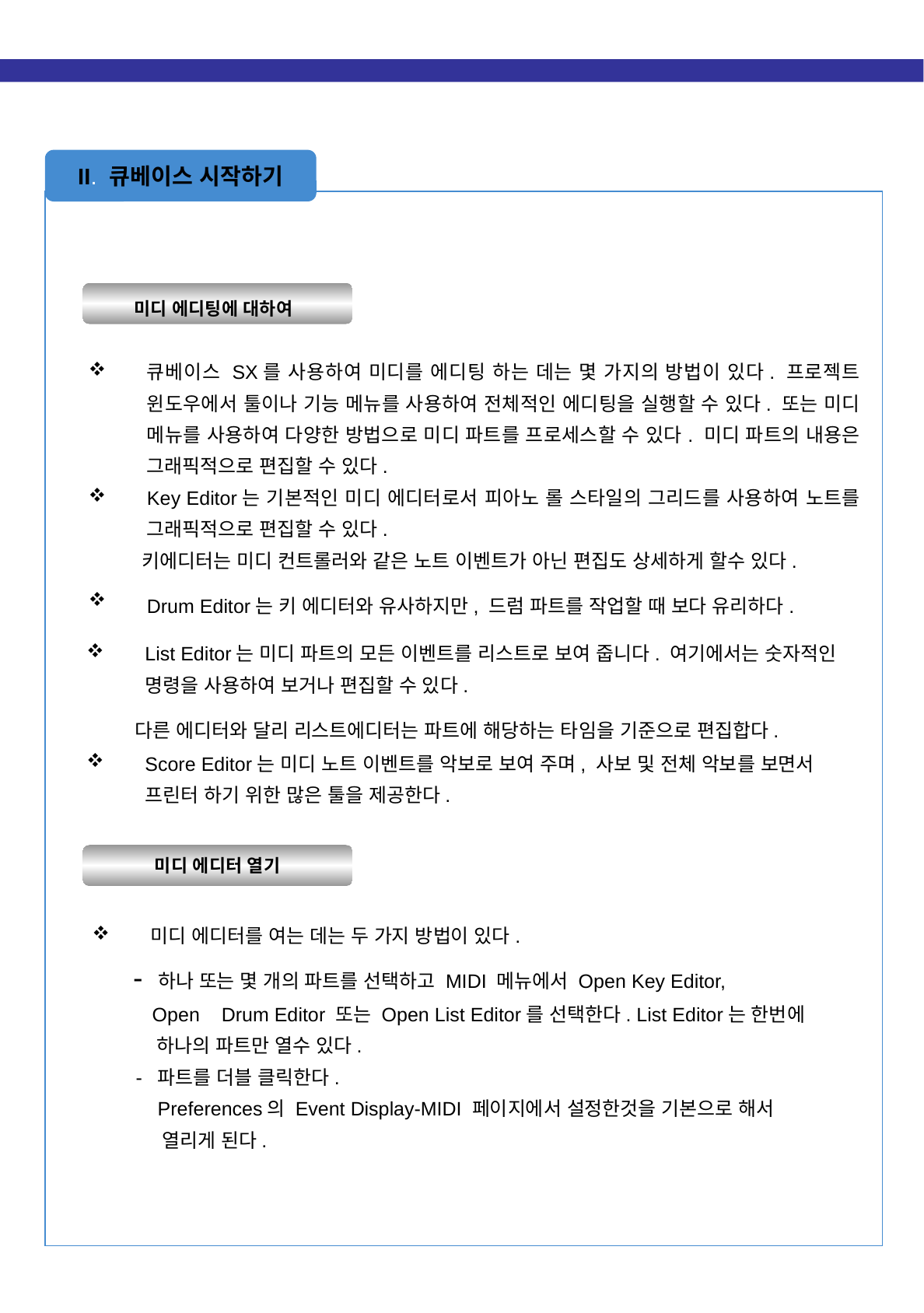

II. 큐베이스 시작하기

미디 에디팅에 대하여
큐베이스 SX를 사용하여 미디를 에디팅 하는 데는 몇 가지의 방법이 있다. 프로젝트 윈도우에서 툴이나 기능 메뉴를 사용하여 전체적인 에디팅을 실행할 수 있다. 또는 미디 메뉴를 사용하여 다양한 방법으로 미디 파트를 프로세스할 수 있다. 미디 파트의 내용은 그래픽적으로 편집할 수 있다.
Key Editor는 기본적인 미디 에디터로서 피아노 롤 스타일의 그리드를 사용하여 노트를 그래픽적으로 편집할 수 있다.
         키에디터는 미디 컨트롤러와 같은 노트 이벤트가 아닌 편집도 상세하게 할수 있다.
Drum Editor는 키 에디터와 유사하지만, 드럼 파트를 작업할 때 보다 유리하다.

List Editor는 미디 파트의 모든 이벤트를 리스트로 보여 줍니다. 여기에서는 숫자적인 명령을 사용하여 보거나 편집할 수 있다.
        다른 에디터와 달리 리스트에디터는 파트에 해당하는 타임을 기준으로 편집합다.
Score Editor는 미디 노트 이벤트를 악보로 보여 주며, 사보 및 전체 악보를 보면서 프린터 하기 위한 많은 툴을 제공한다.
미디 에디터 열기
미디 에디터를 여는 데는 두 가지 방법이 있다.
     - 하나 또는 몇 개의 파트를 선택하고 MIDI 메뉴에서 Open Key Editor,
           Open    Drum Editor 또는 Open List Editor를 선택한다. List Editor는 한번에
           하나의 파트만 열수 있다.
        -  파트를 더블 클릭한다.
            Preferences의 Event Display-MIDI 페이지에서 설정한것을 기본으로 해서
            열리게 된다.